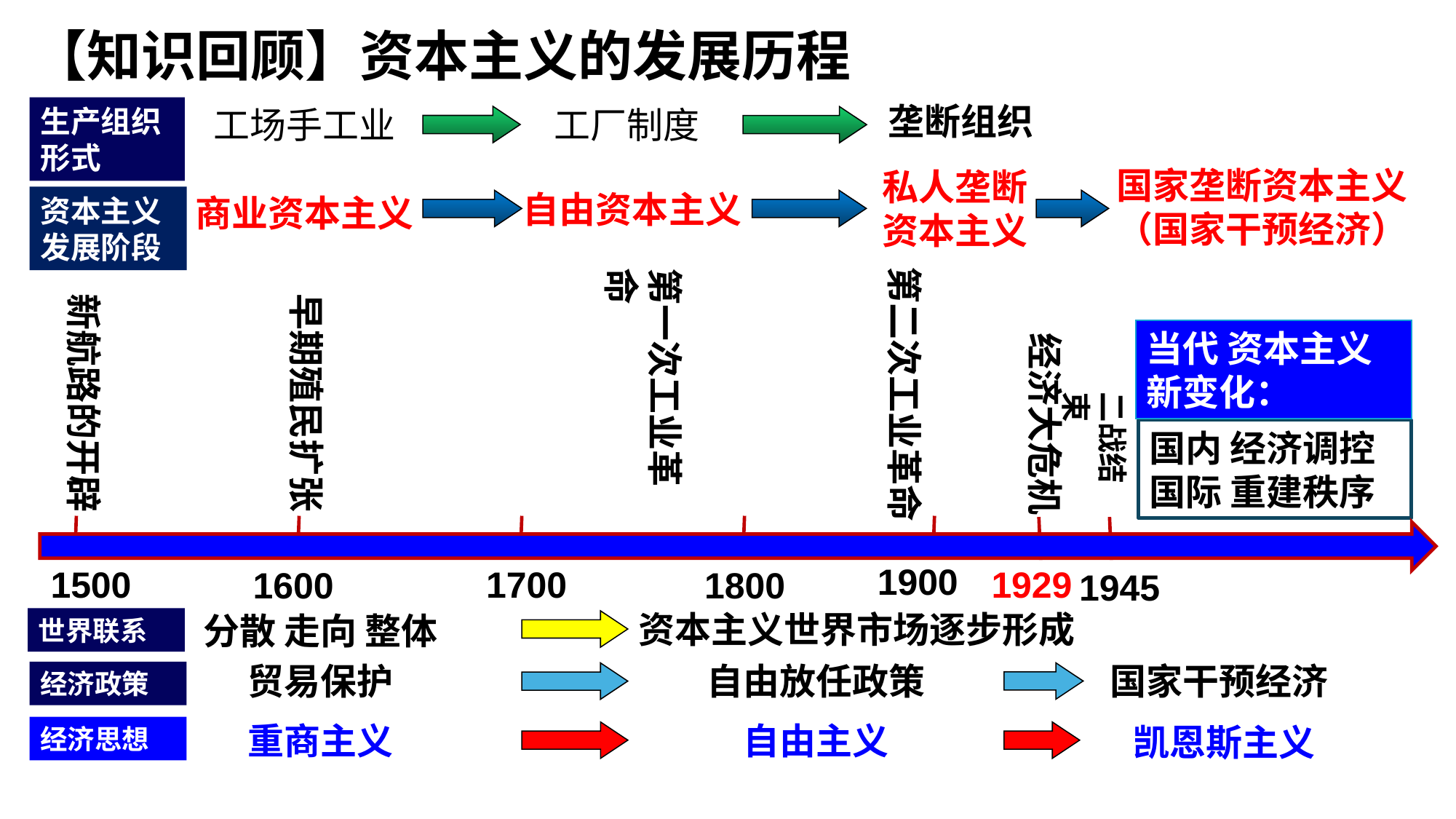

【知识回顾】资本主义的发展历程
垄断组织
工场手工业
工厂制度
生产组织形式

国家垄断资本主义
（国家干预经济）
私人垄断
资本主义
自由资本主义
商业资本主义
资本主义发展阶段

第二次工业革命
第一次工业革命
新航路的开辟
早期殖民扩张
当代 资本主义新变化：
经济大危机
1929
二战结束
1945
国内 经济调控
国际 重建秩序
1900
1700
1600
1800

1500
资本主义世界市场逐步形成
分散 走向 整体
世界联系

贸易保护
自由放任政策
国家干预经济
经济政策

重商主义
自由主义
凯恩斯主义
经济思想